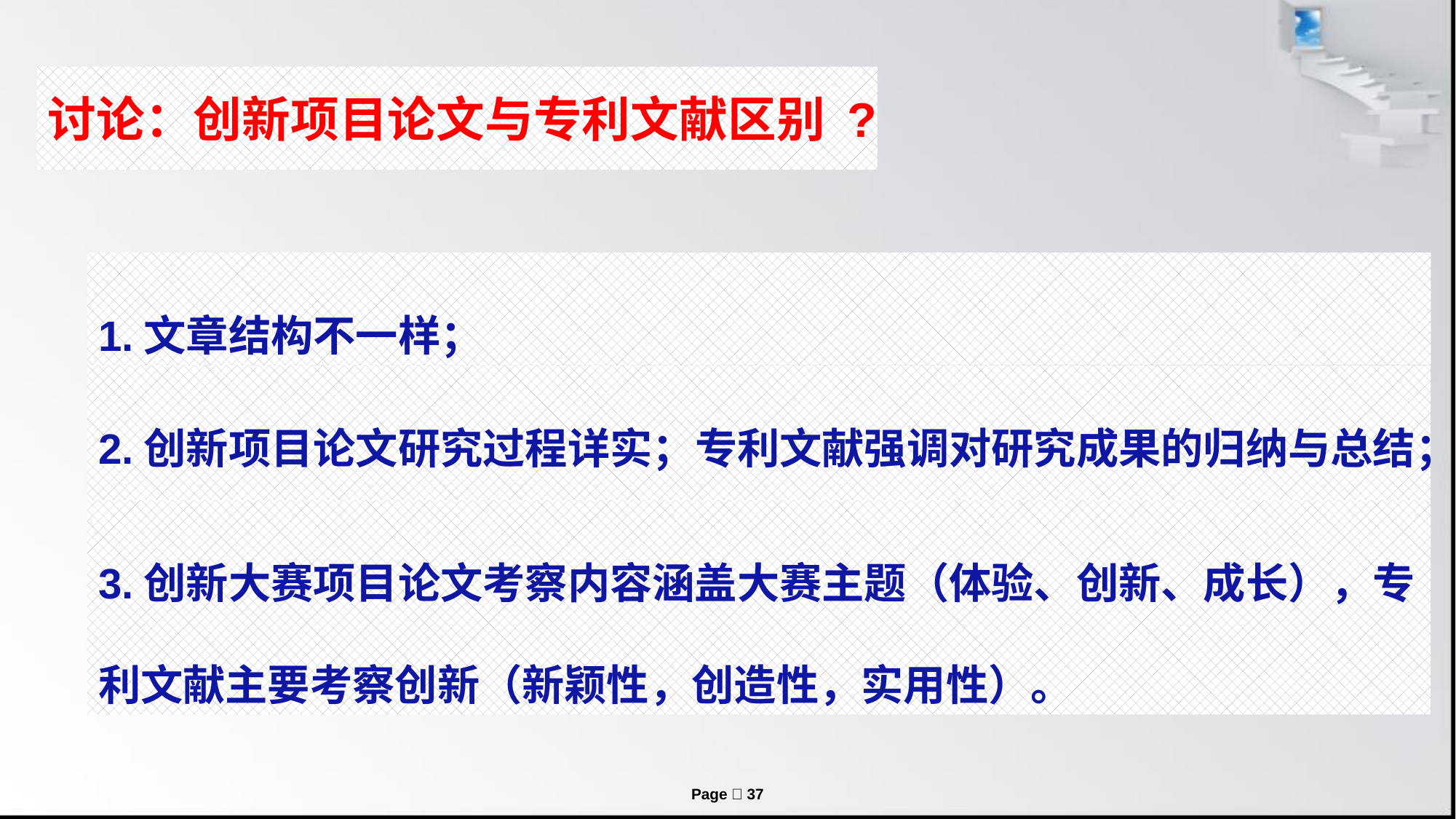

# 讨论：创新项目论文与专利文献区别 ?
1.文章结构不一样；
2.创新项目论文研究过程详实；专利文献强调对研究成果的归纳与总结；

3.创新大赛项目论文考察内容涵盖大赛主题（体验、创新、成长），专利文献主要考察创新（新颖性，创造性，实用性）。